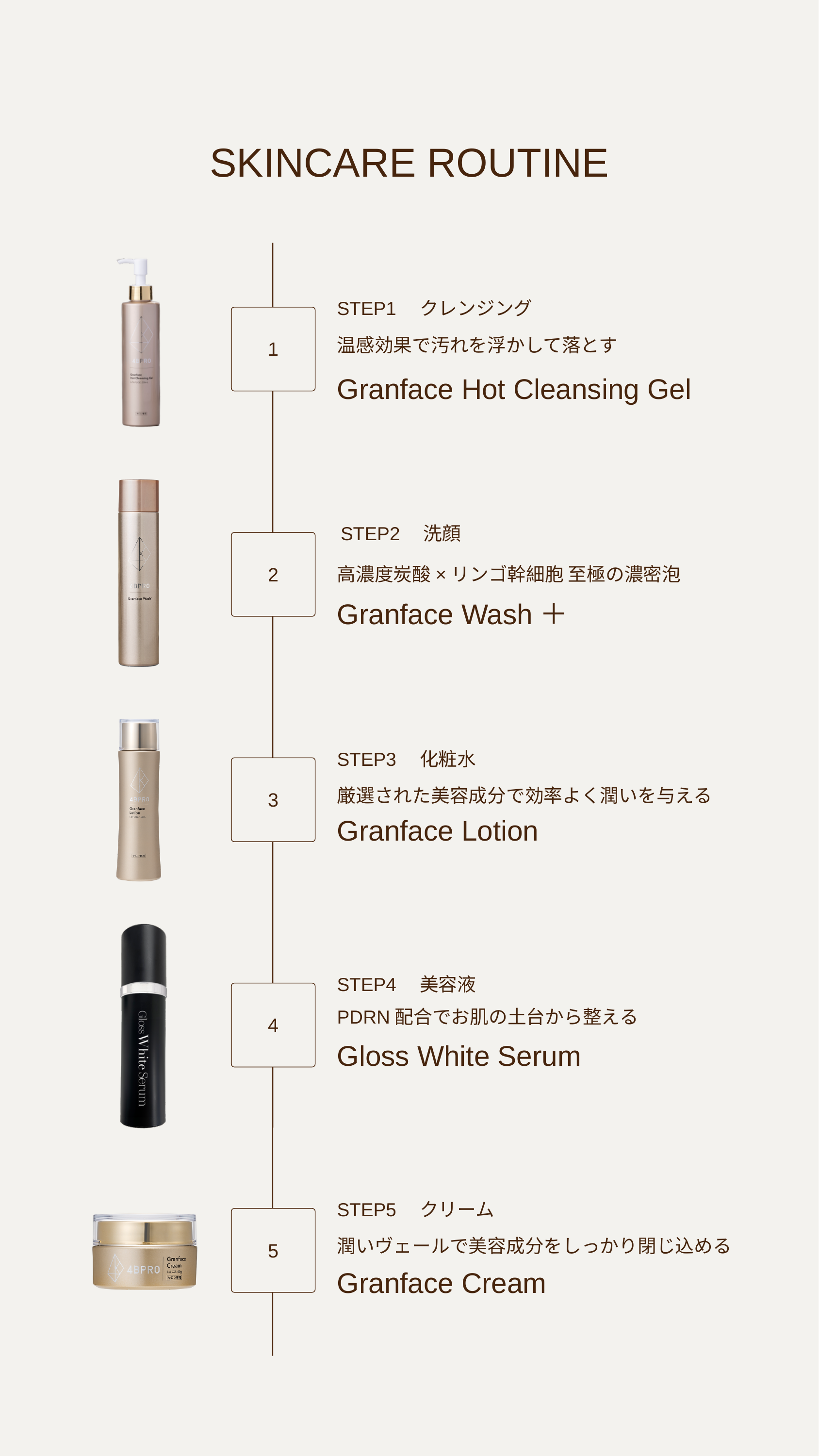

SKINCARE ROUTINE

STEP1　クレンジング

1
温感効果で汚れを浮かして落とす
Granface Hot Cleansing Gel

STEP2　洗顔

2
高濃度炭酸×リンゴ幹細胞 至極の濃密泡
Granface Wash＋

STEP3　化粧水

3
厳選された美容成分で効率よく潤いを与える

Granface Lotion

STEP4　美容液

4
PDRN配合でお肌の土台から整える
Gloss White Serum
STEP5　クリーム

5
潤いヴェールで美容成分をしっかり閉じ込める
Granface Cream